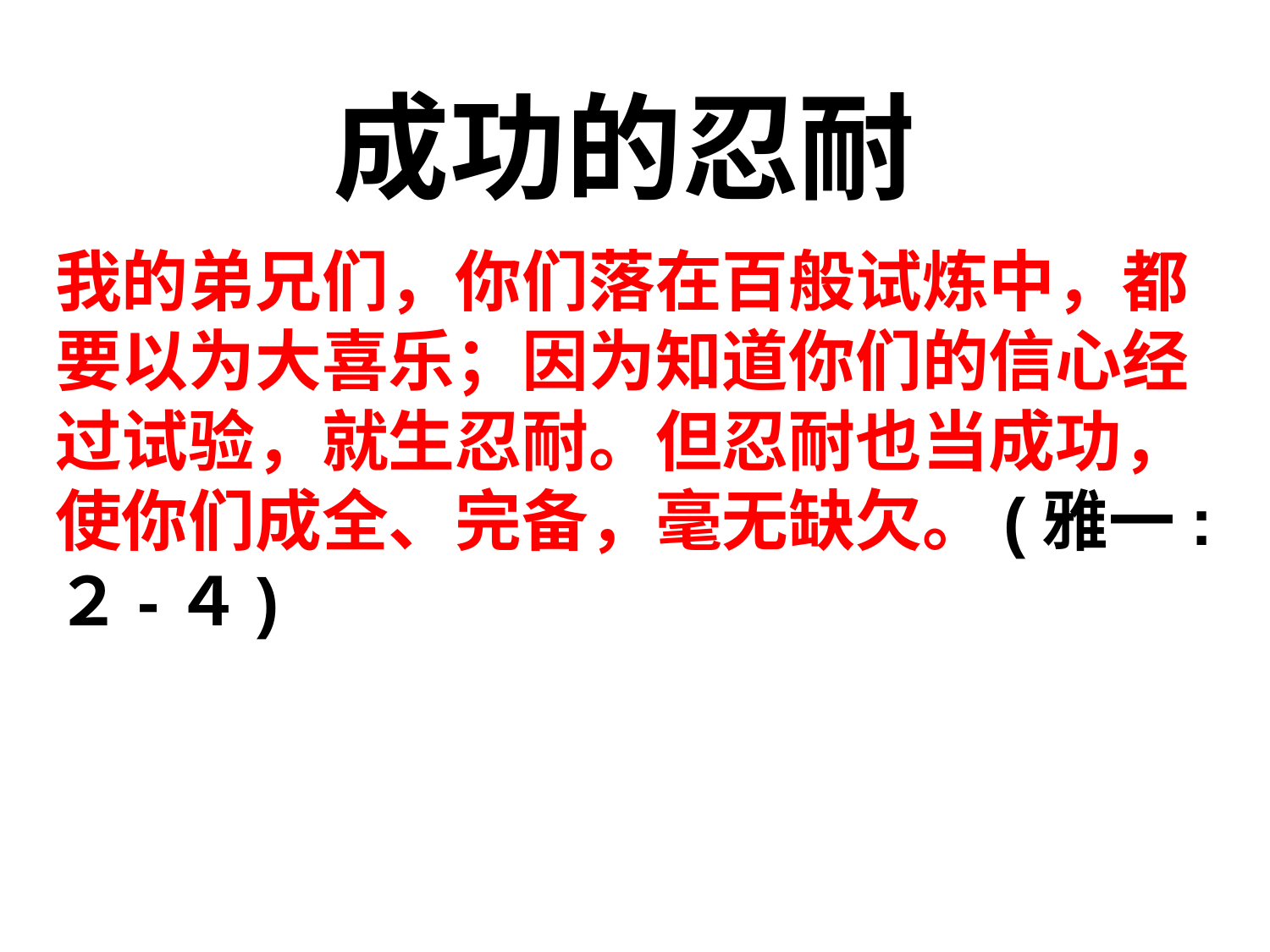

# 成功的忍耐
我的弟兄们，你们落在百般试炼中，都要以为大喜乐；因为知道你们的信心经过试验，就生忍耐。但忍耐也当成功，使你们成全、完备，毫无缺欠。(雅一:２-４)